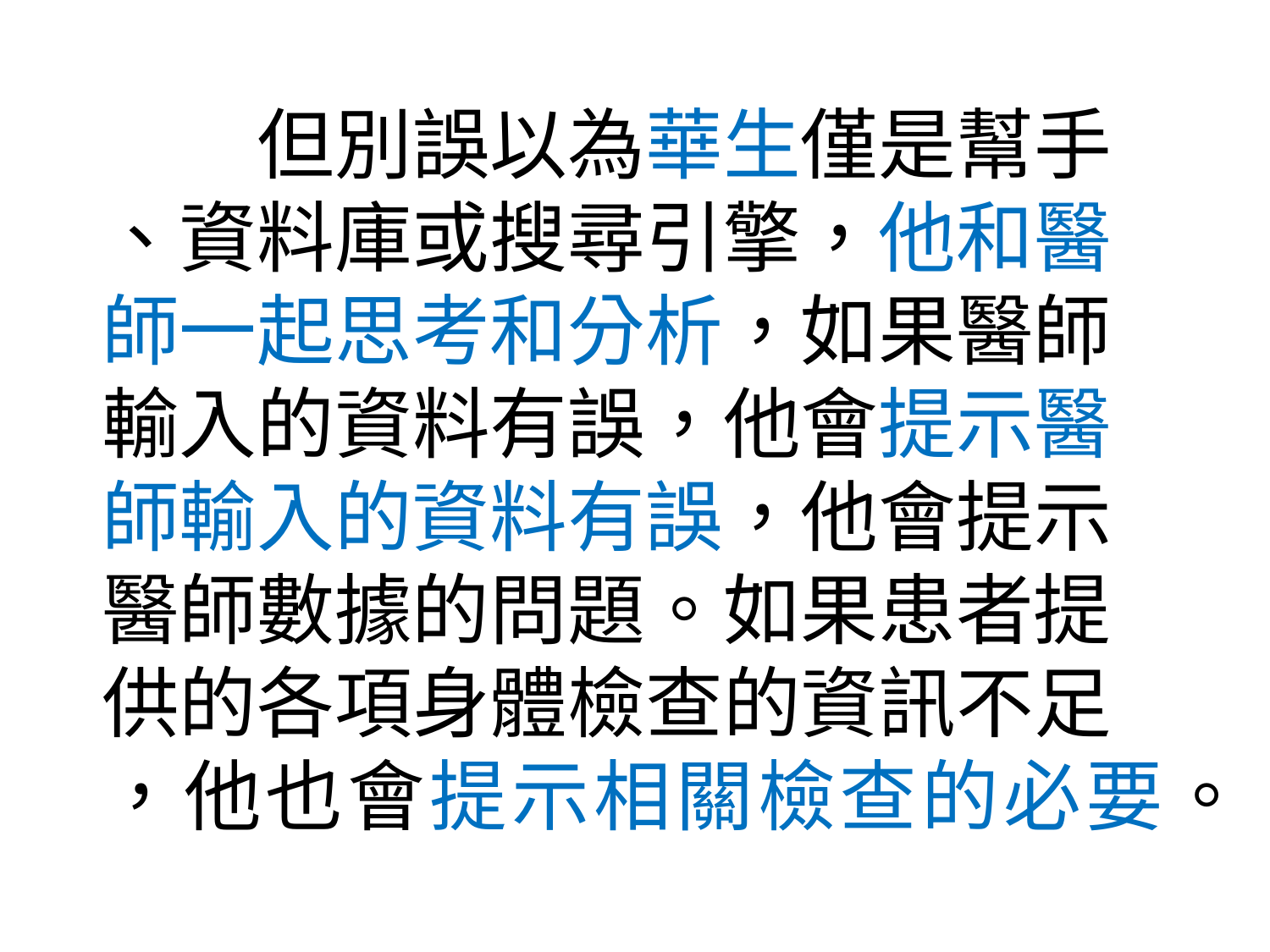

但別誤以為華生僅是幫手
、資料庫或搜尋引擎，他和醫師一起思考和分析，如果醫師輸入的資料有誤，他會提示醫師輸入的資料有誤，他會提示醫師數據的問題。如果患者提供的各項身體檢查的資訊不足
，他也會提示相關檢查的必要。